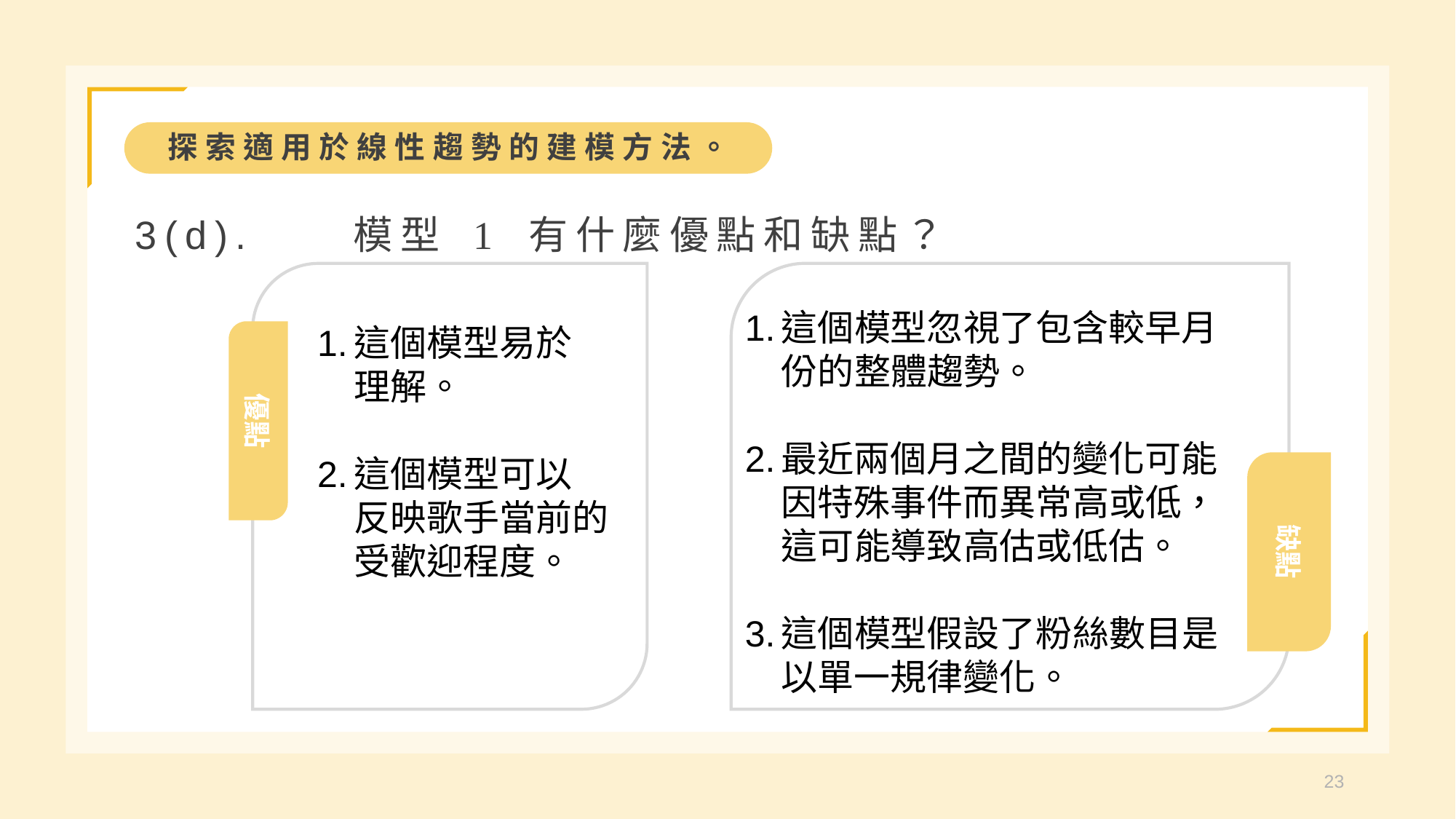

探索適用於線性趨勢的建模方法。
3(d).	模型 1 有什麼優點和缺點？

優點
1.	這個模型易於
	理解。

2.	這個模型可以
	反映歌手當前的
	受歡迎程度。

缺點
1.	這個模型忽視了包含較早月份的整體趨勢。

2.	最近兩個月之間的變化可能因特殊事件而異常高或低，這可能導致高估或低估。

3.	這個模型假設了粉絲數目是以單一規律變化。

23